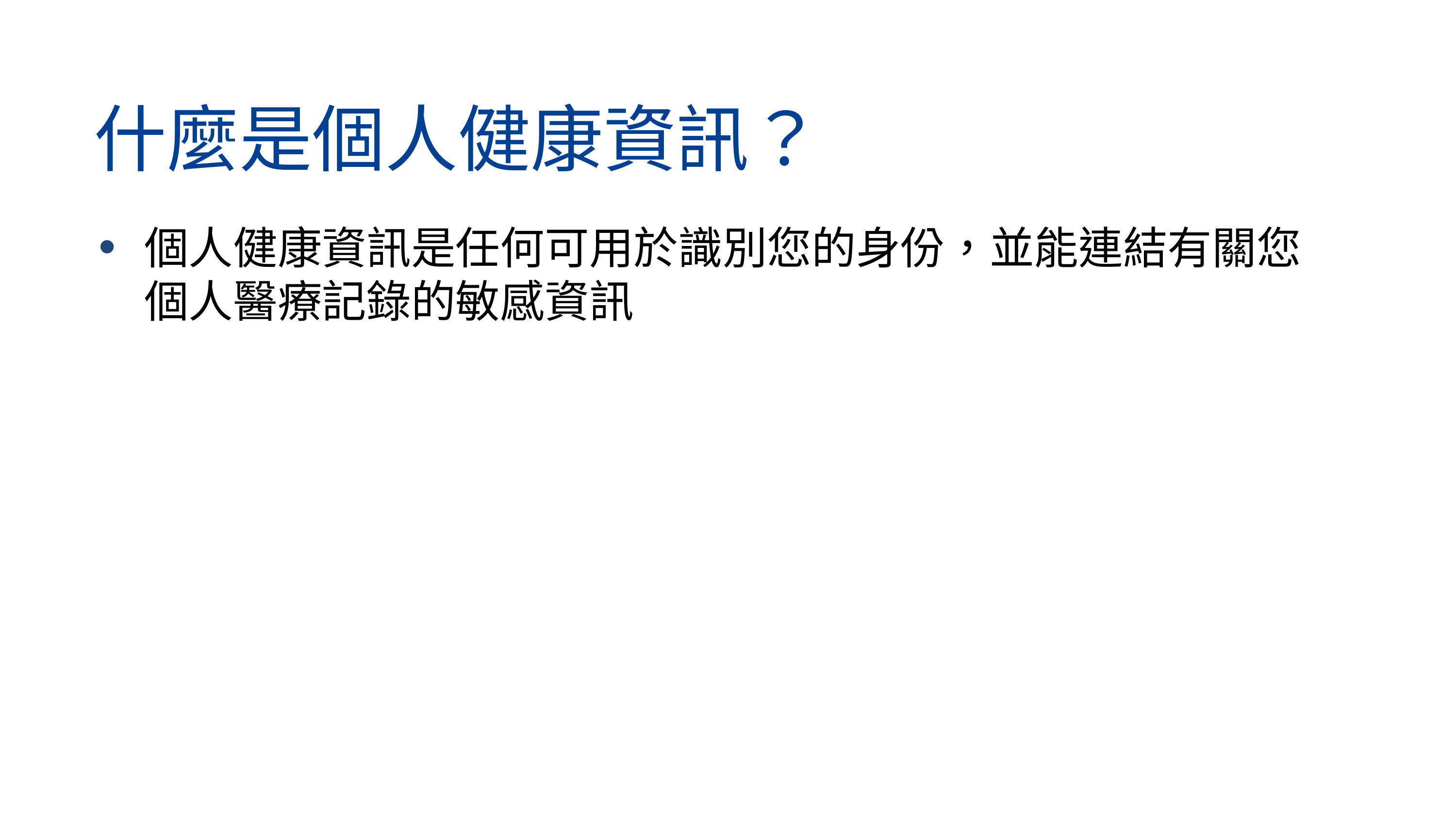

什麼是個人健康資訊？
個人健康資訊是任何可用於識別您的身份，並能連結有關您個人醫療記錄的敏感資訊